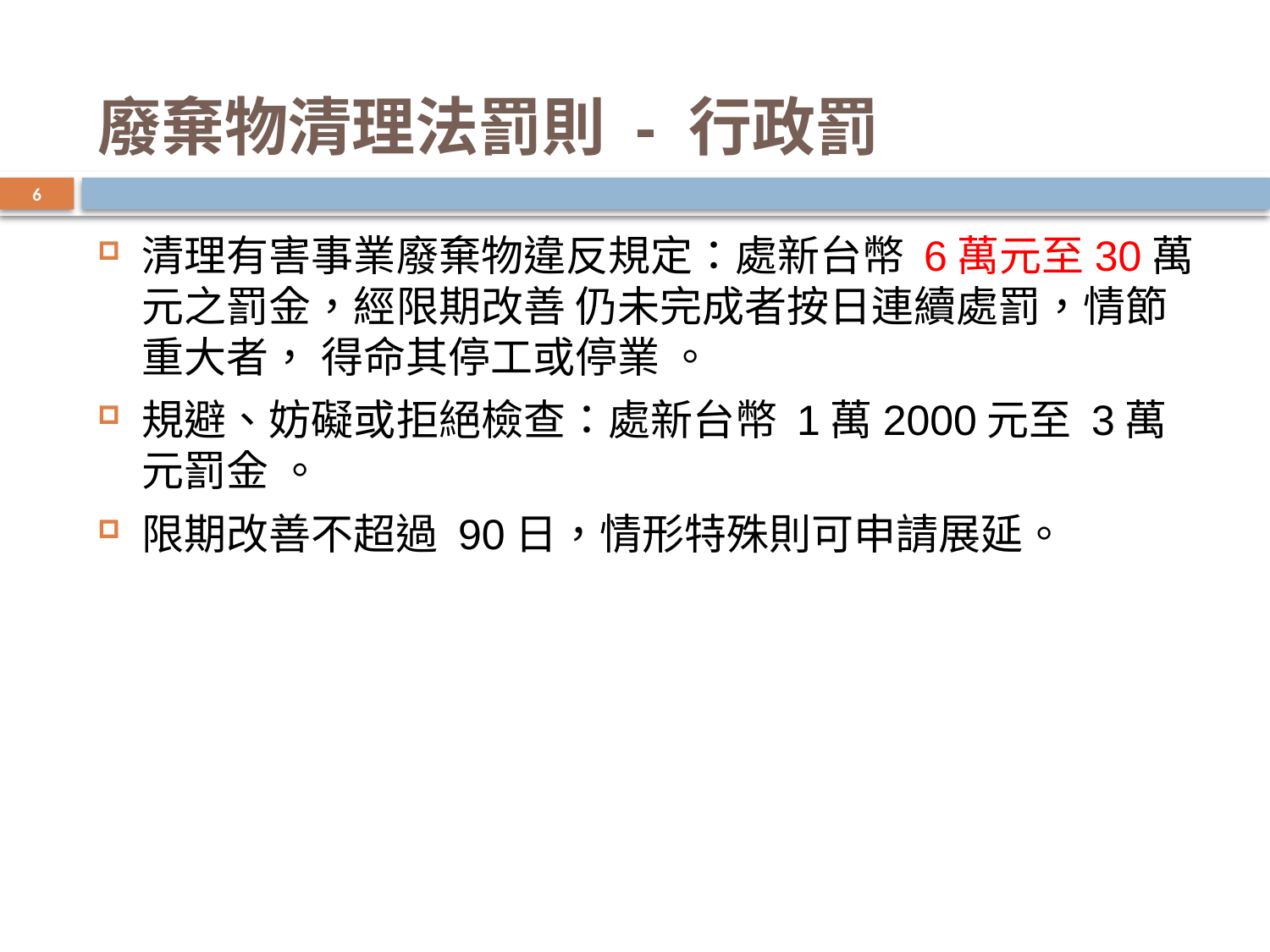

# 廢棄物清理法罰則 - 行政罰
6
清理有害事業廢棄物違反規定：處新台幣 6萬元至30萬元之罰金，經限期改善 仍未完成者按日連續處罰，情節重大者， 得命其停工或停業 。
規避、妨礙或拒絕檢查：處新台幣 1萬2000元至 3萬元罰金 。
限期改善不超過 90日，情形特殊則可申請展延。